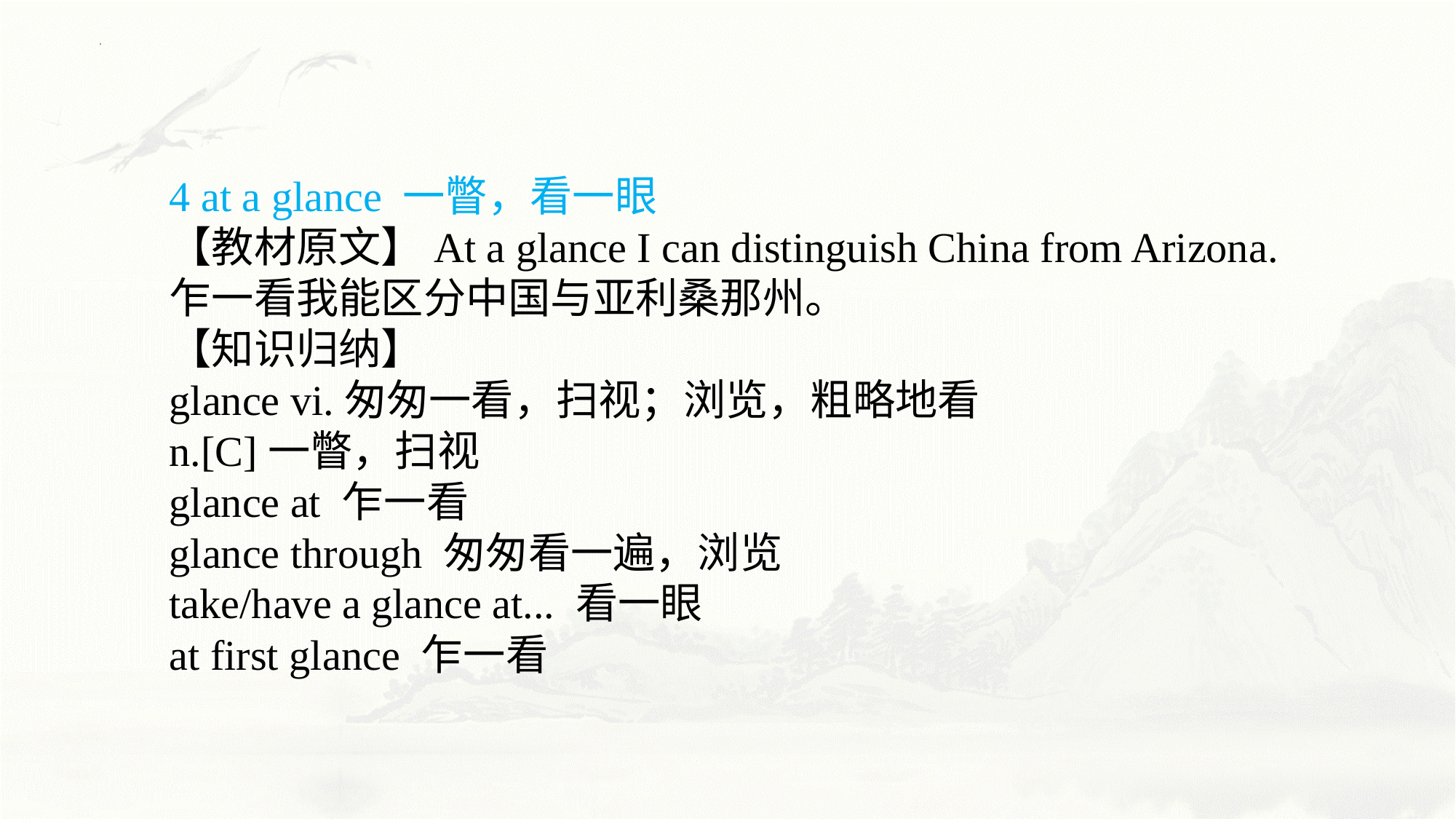

4 at a glance 一瞥，看一眼
【教材原文】At a glance I can distinguish China from Arizona.
乍一看我能区分中国与亚利桑那州。
【知识归纳】
glance vi.匆匆一看，扫视；浏览，粗略地看
n.[C]一瞥，扫视
glance at 乍一看
glance through 匆匆看一遍，浏览
take/have a glance at... 看一眼
at first glance 乍一看